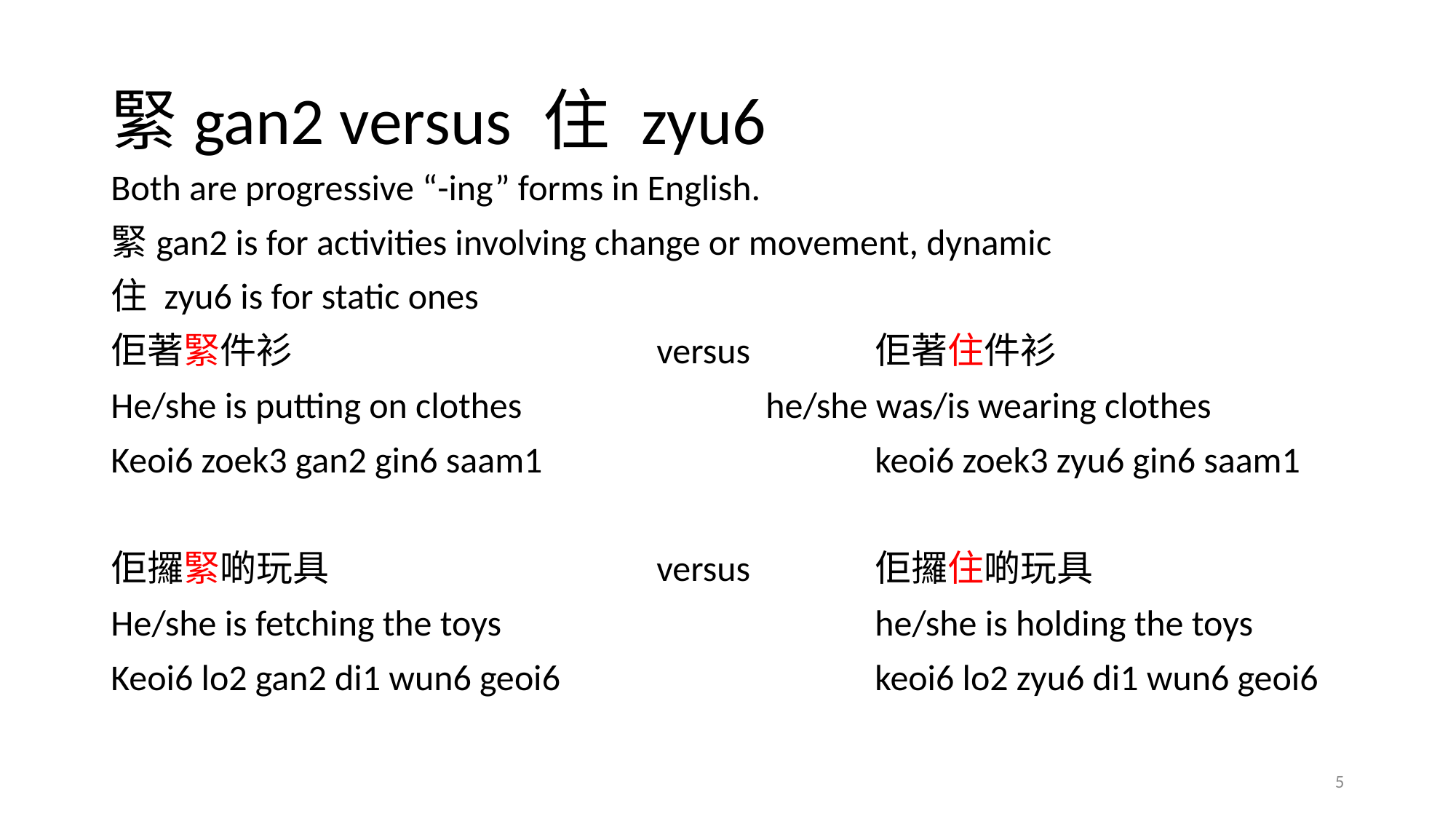

# 緊gan2 versus 住 zyu6
Both are progressive “-ing” forms in English.
緊gan2 is for activities involving change or movement, dynamic
住 zyu6 is for static ones
佢著緊件衫				versus		佢著住件衫
He/she is putting on clothes			he/she was/is wearing clothes
Keoi6 zoek3 gan2 gin6 saam1				keoi6 zoek3 zyu6 gin6 saam1

佢攞緊啲玩具			versus		佢攞住啲玩具
He/she is fetching the toys				he/she is holding the toys
Keoi6 lo2 gan2 di1 wun6 geoi6			keoi6 lo2 zyu6 di1 wun6 geoi6

5